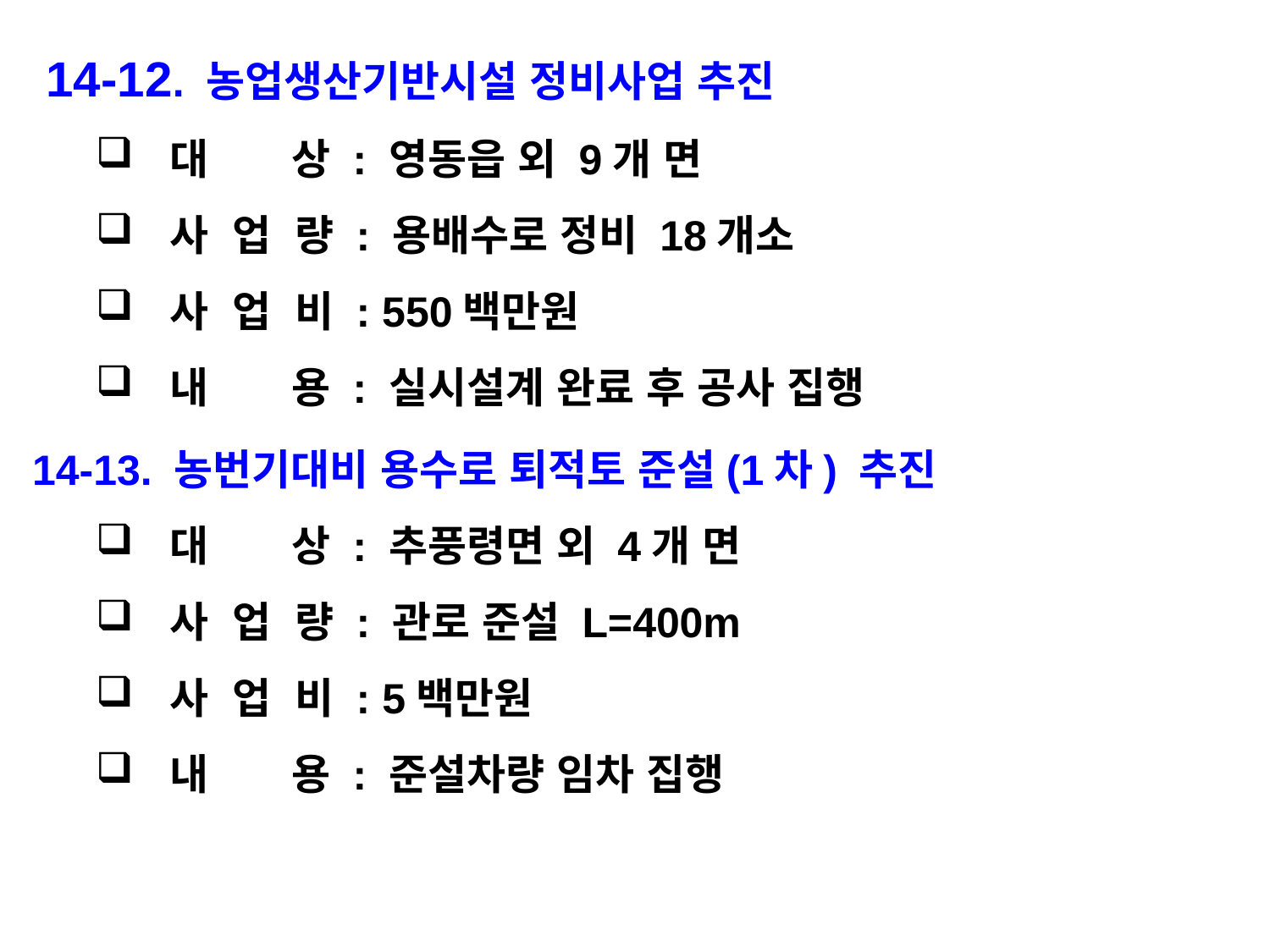

14-12. 농업생산기반시설 정비사업 추진
대       상 : 영동읍 외 9개 면
사  업  량 : 용배수로 정비 18개소
사  업  비 : 550백만원
내       용 : 실시설계 완료 후 공사 집행

14-13. 농번기대비 용수로 퇴적토 준설(1차) 추진
대       상 : 추풍령면 외 4개 면
사  업  량 : 관로 준설 L=400m
사  업  비 : 5백만원
내       용 : 준설차량 임차 집행